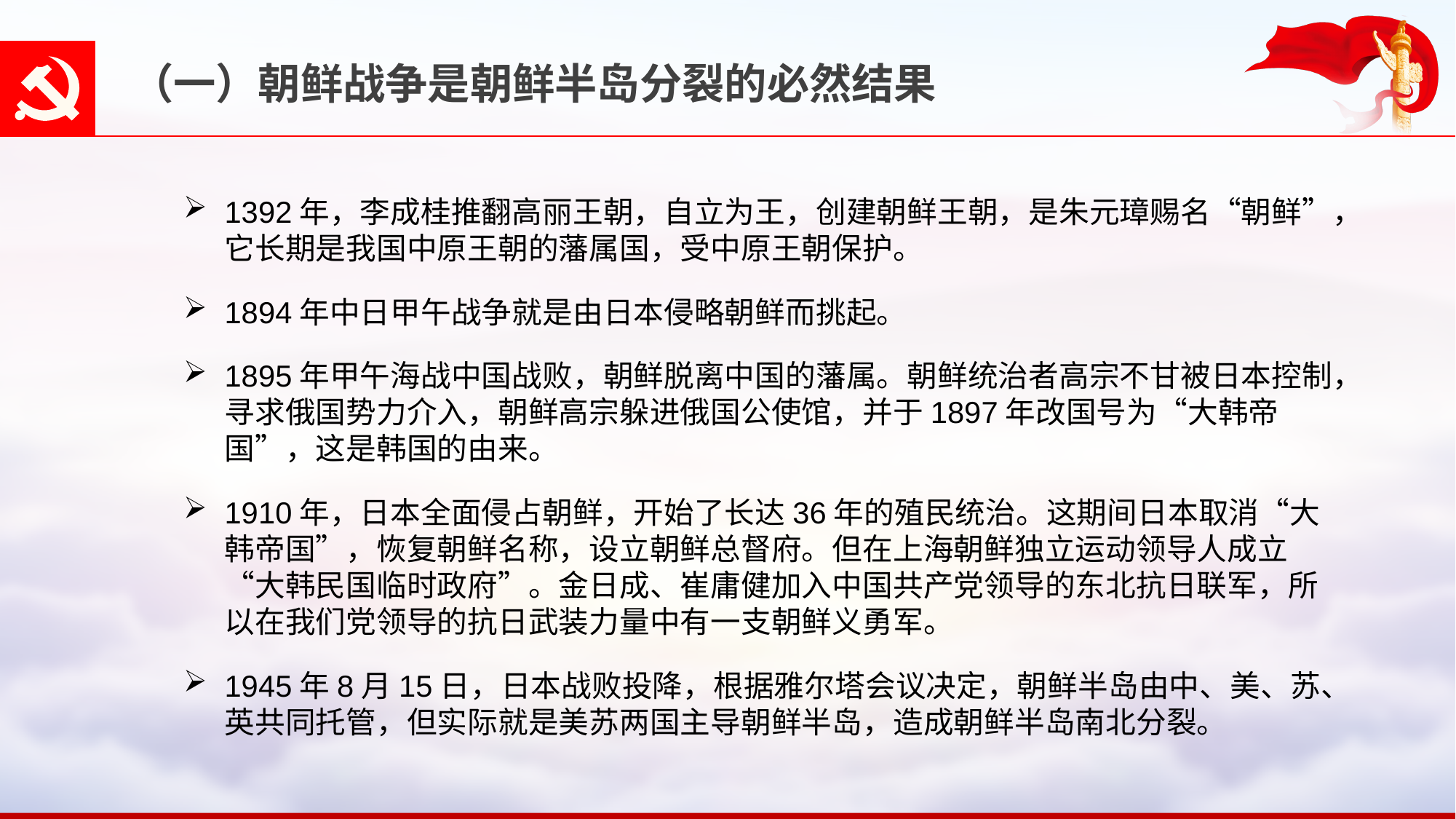

（一）朝鲜战争是朝鲜半岛分裂的必然结果
1392年，李成桂推翻高丽王朝，自立为王，创建朝鲜王朝，是朱元璋赐名“朝鲜”，它长期是我国中原王朝的藩属国，受中原王朝保护。
1894年中日甲午战争就是由日本侵略朝鲜而挑起。
1895年甲午海战中国战败，朝鲜脱离中国的藩属。朝鲜统治者高宗不甘被日本控制，寻求俄国势力介入，朝鲜高宗躲进俄国公使馆，并于1897年改国号为“大韩帝国”，这是韩国的由来。
1910年，日本全面侵占朝鲜，开始了长达36年的殖民统治。这期间日本取消“大韩帝国”，恢复朝鲜名称，设立朝鲜总督府。但在上海朝鲜独立运动领导人成立“大韩民国临时政府”。金日成、崔庸健加入中国共产党领导的东北抗日联军，所以在我们党领导的抗日武装力量中有一支朝鲜义勇军。
1945年8月15日，日本战败投降，根据雅尔塔会议决定，朝鲜半岛由中、美、苏、英共同托管，但实际就是美苏两国主导朝鲜半岛，造成朝鲜半岛南北分裂。